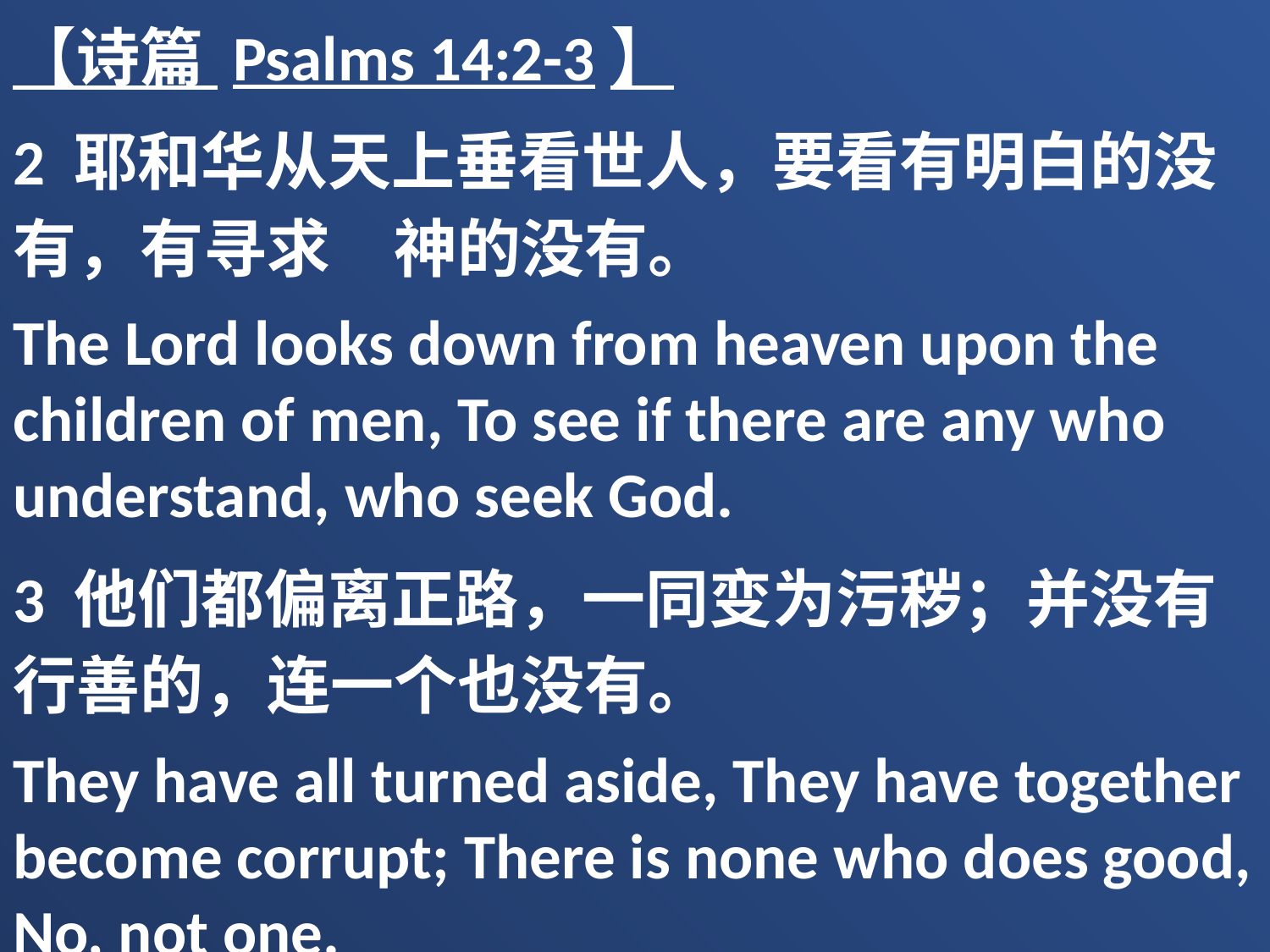

【诗篇 Psalms 14:2-3】
2 耶和华从天上垂看世人，要看有明白的没有，有寻求　神的没有。
The Lord looks down from heaven upon the children of men, To see if there are any who understand, who seek God.
3 他们都偏离正路，一同变为污秽；并没有行善的，连一个也没有。
They have all turned aside, They have together become corrupt; There is none who does good, No, not one.